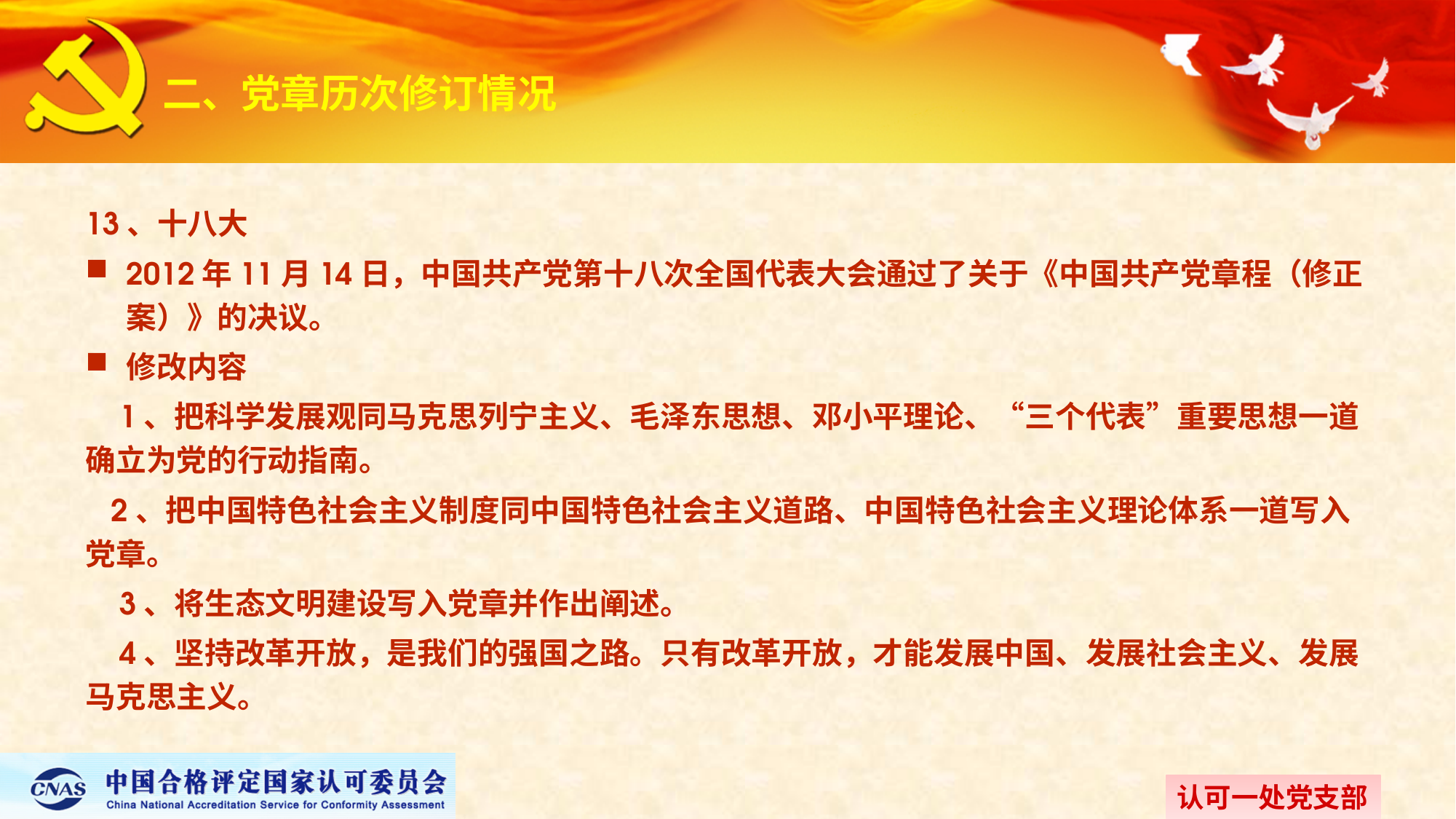

# 二、党章历次修订情况
13、十八大
2012年11月14日，中国共产党第十八次全国代表大会通过了关于《中国共产党章程（修正案）》的决议。
修改内容
    1、把科学发展观同马克思列宁主义、毛泽东思想、邓小平理论、“三个代表”重要思想一道确立为党的行动指南。
   2、把中国特色社会主义制度同中国特色社会主义道路、中国特色社会主义理论体系一道写入党章。
    3、将生态文明建设写入党章并作出阐述。
    4、坚持改革开放，是我们的强国之路。只有改革开放，才能发展中国、发展社会主义、发展马克思主义。